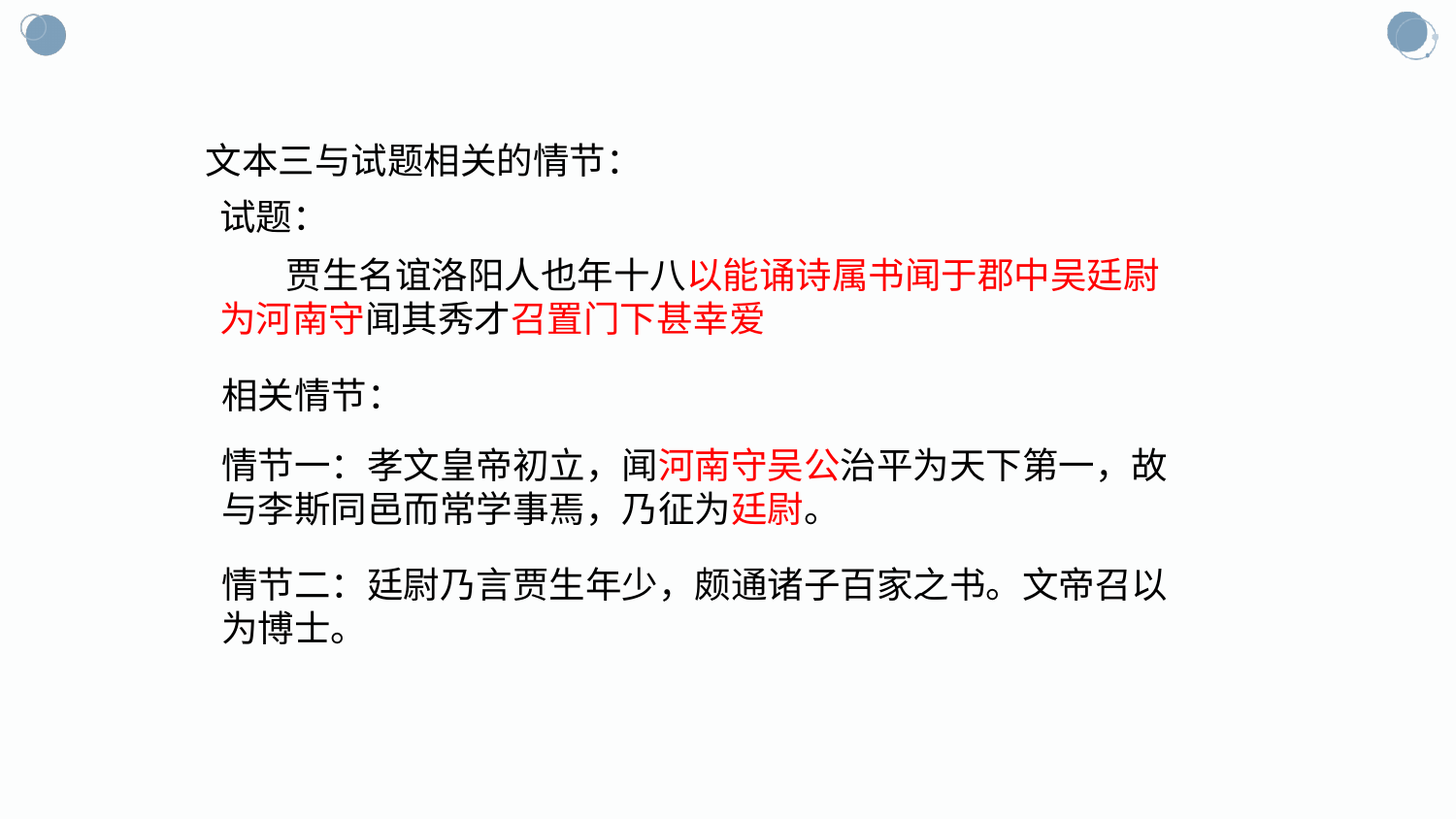

文本三与试题相关的情节：
试题：
       贾生名谊洛阳人也年十八以能诵诗属书闻于郡中吴廷尉为河南守闻其秀才召置门下甚幸爱
相关情节：
情节一：孝文皇帝初立，闻河南守吴公治平为天下第一，故与李斯同邑而常学事焉，乃征为廷尉。
情节二：廷尉乃言贾生年少，颇通诸子百家之书。文帝召以为博士。